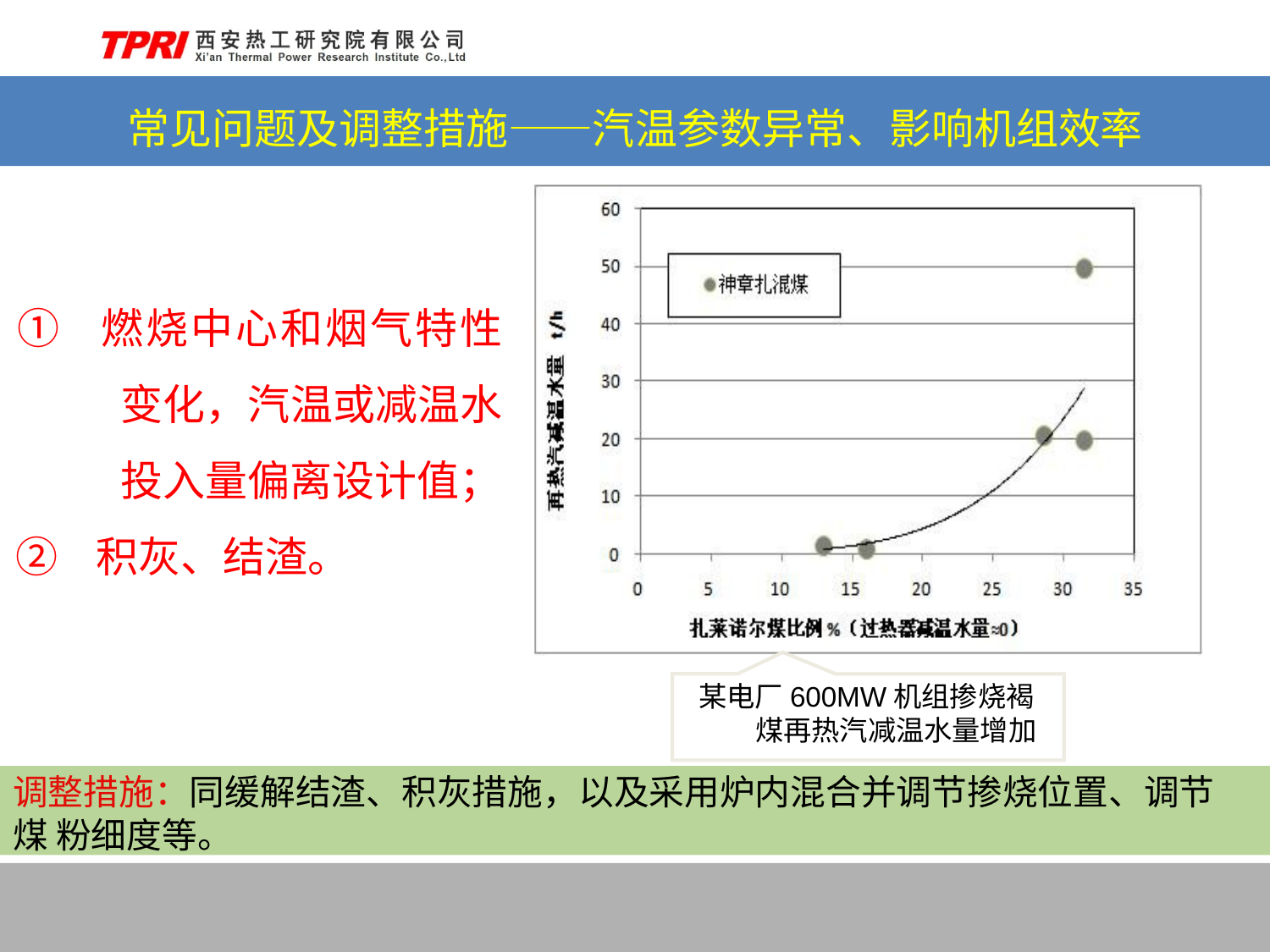

# 常见问题及调整措施——汽温参数异常、影响机组效率

① 燃烧中心和烟气特性 变化，汽温或减温水 投入量偏离设计值；
② 积灰、结渣。

某电厂600MW机组掺烧褐煤再热汽减温水量增加
调整措施：同缓解结渣、积灰措施，以及采用炉内混合并调节掺烧位置、调节煤 粉细度等。